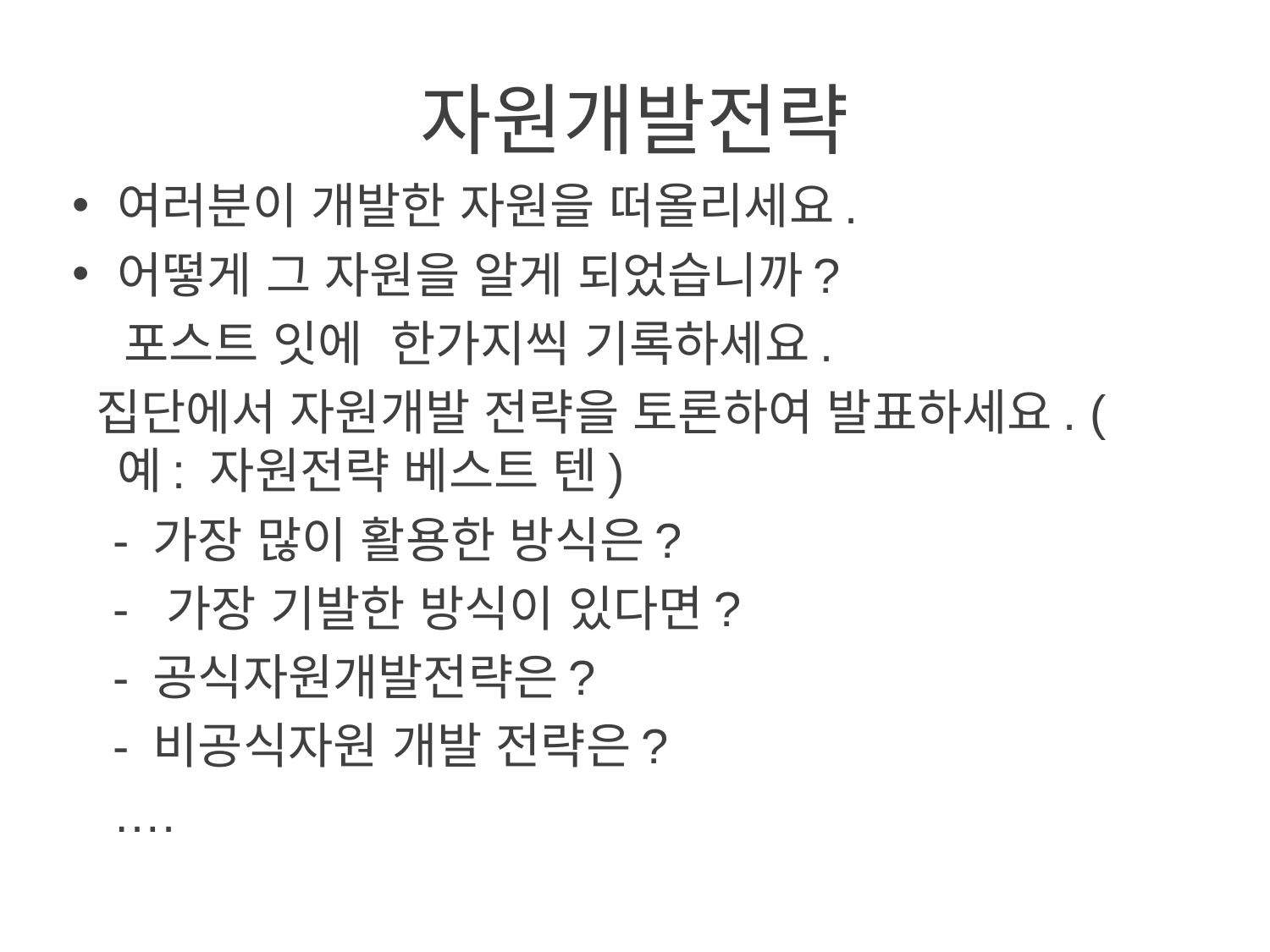

# 자원개발전략
여러분이 개발한 자원을 떠올리세요.
어떻게 그 자원을 알게 되었습니까?
   포스트 잇에  한가지씩 기록하세요.
 집단에서 자원개발 전략을 토론하여 발표하세요. ( 예: 자원전략 베스트 텐)
   - 가장 많이 활용한 방식은?
   -  가장 기발한 방식이 있다면?
   - 공식자원개발전략은?
   - 비공식자원 개발 전략은?
   ….